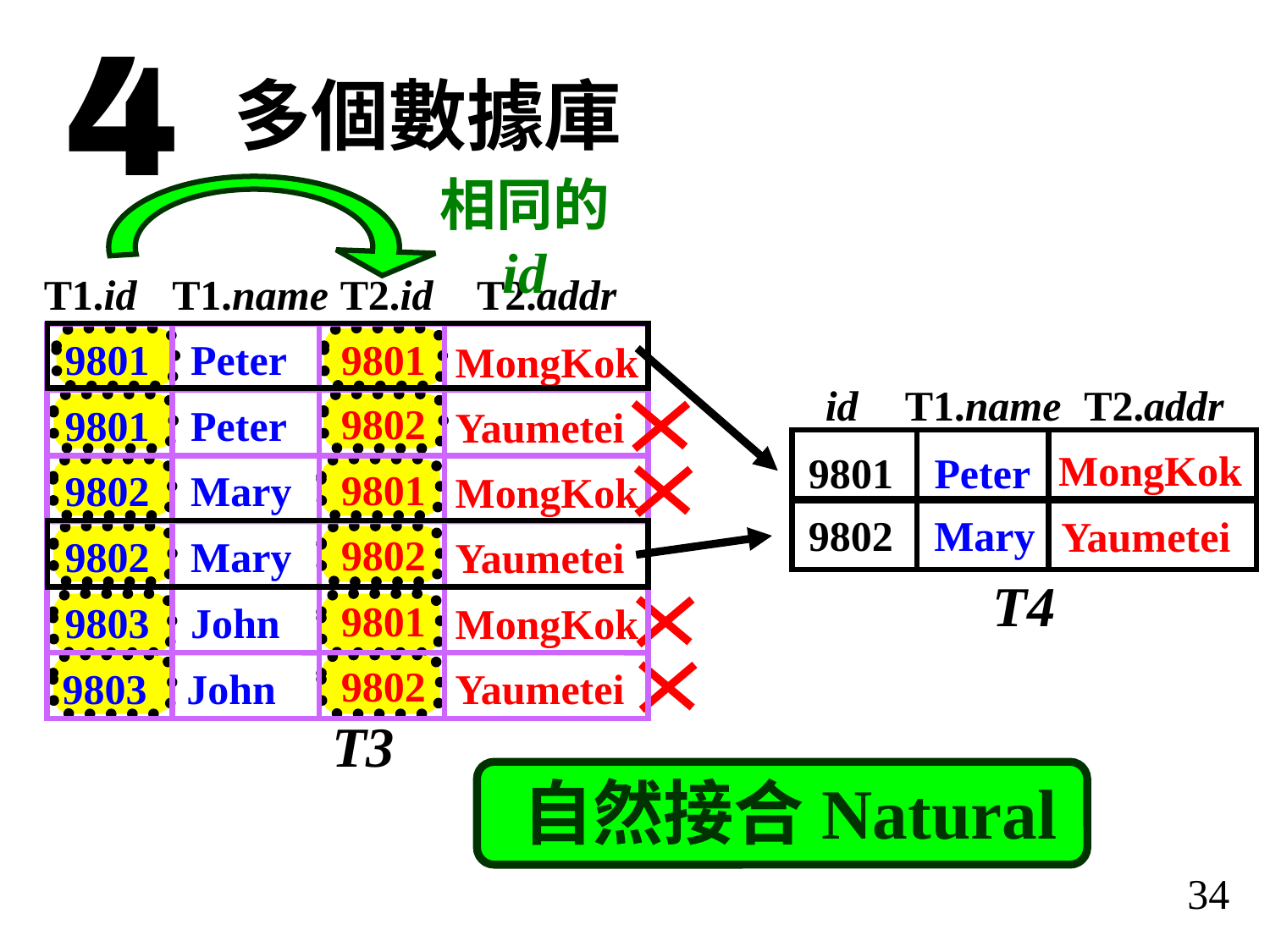

4
多個數據庫
相同的 id

T1.id
T1.name
T2.id
T2.addr

9801
9801
Peter
MongKok
9802
9801
Peter
Yaumetei
9801
9802
Mary
MongKok
9802
9802
Mary
Yaumetei
9801
9803
John
MongKok

9802
9803
John
Yaumetei
T3

id
T1.name
T2.addr
T4

MongKok
9801
Peter

9802
Mary
Yaumetei

自然接合Natural

34